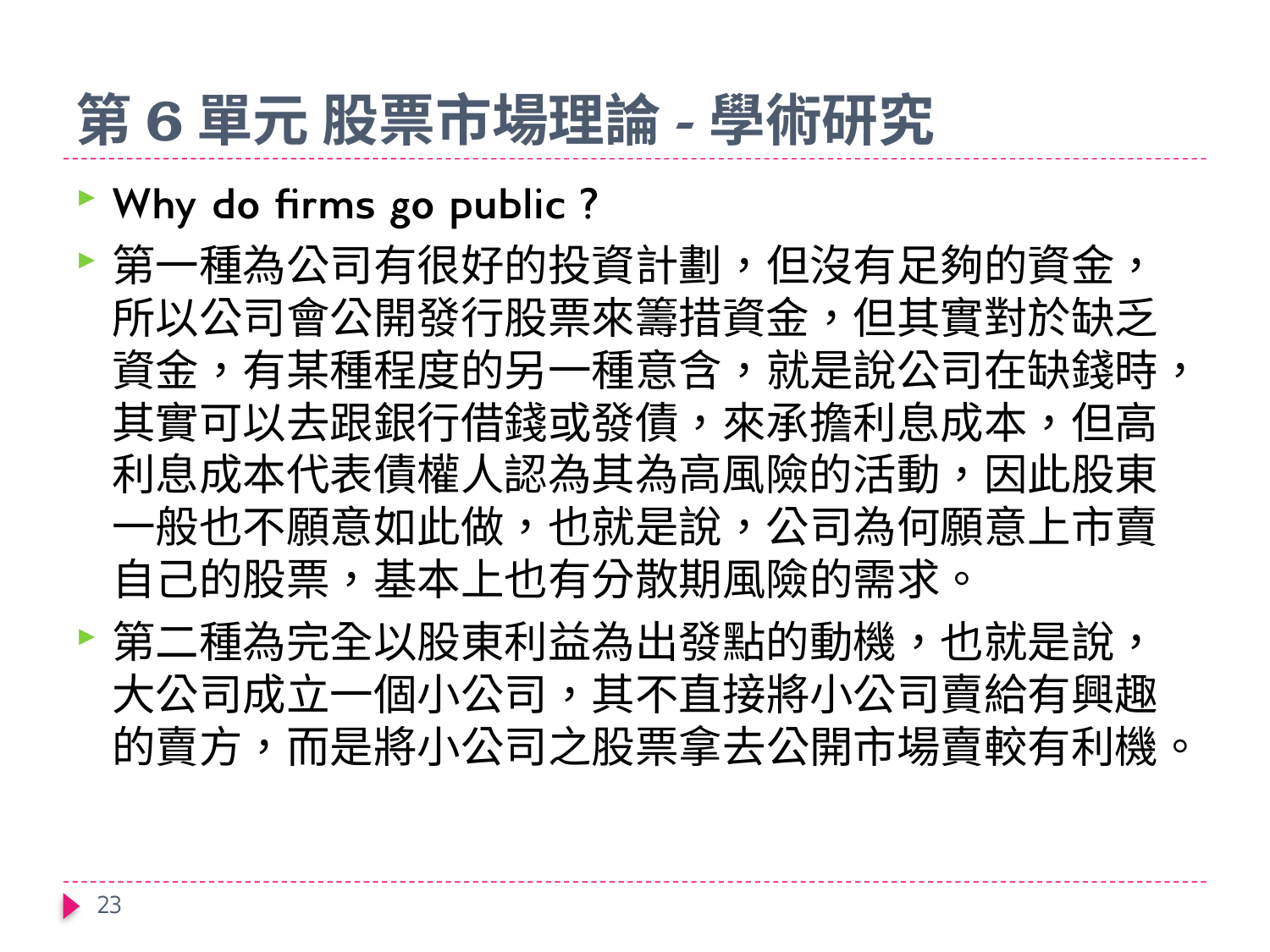

# 第6單元 股票市場理論-學術研究
Why do firms go public ?
第一種為公司有很好的投資計劃，但沒有足夠的資金，所以公司會公開發行股票來籌措資金，但其實對於缺乏資金，有某種程度的另一種意含，就是說公司在缺錢時，其實可以去跟銀行借錢或發債，來承擔利息成本，但高利息成本代表債權人認為其為高風險的活動，因此股東一般也不願意如此做，也就是說，公司為何願意上市賣自己的股票，基本上也有分散期風險的需求。
第二種為完全以股東利益為出發點的動機，也就是說，大公司成立一個小公司，其不直接將小公司賣給有興趣的賣方，而是將小公司之股票拿去公開市場賣較有利機。

23